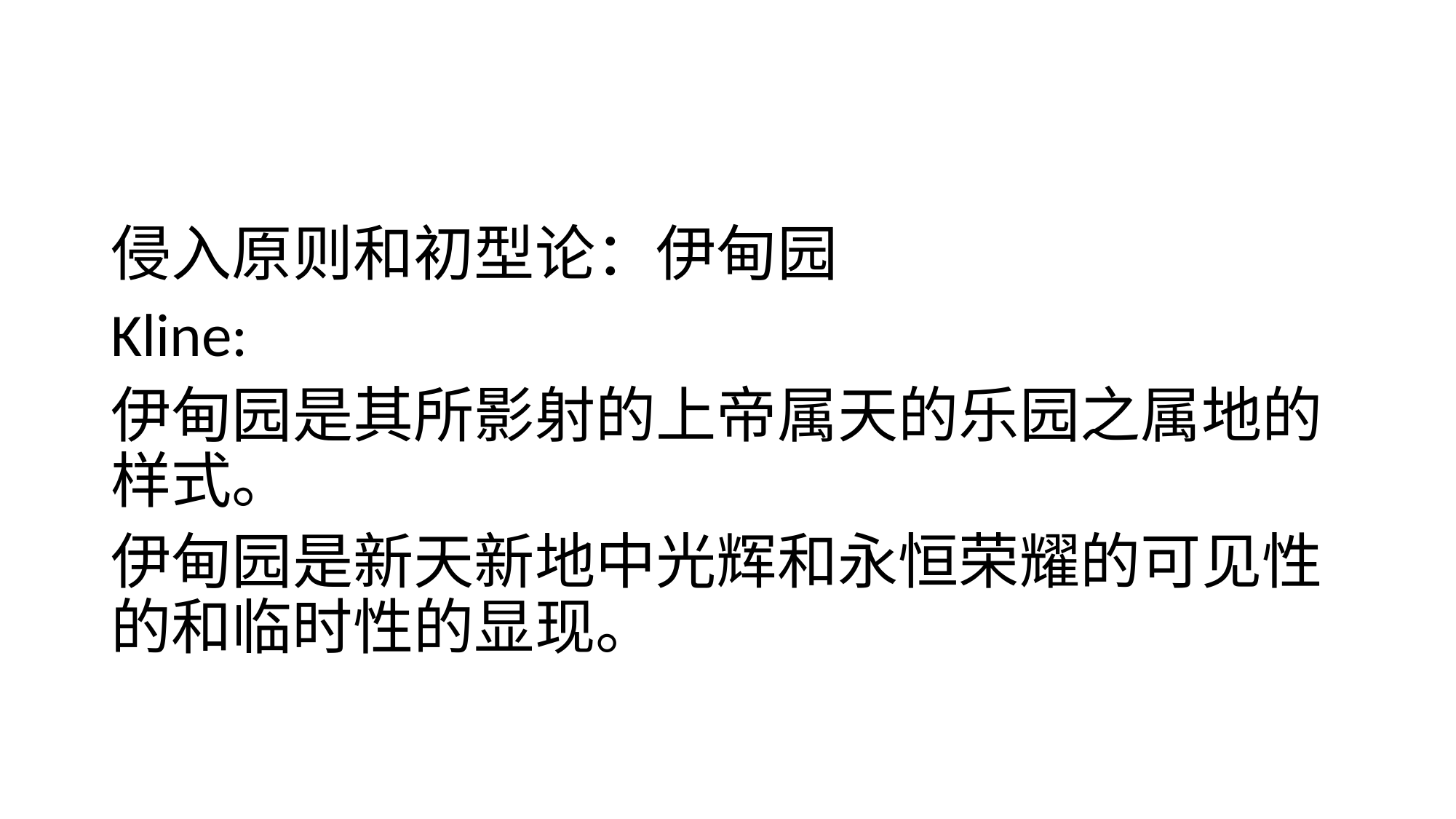

#
侵入原则和初型论：伊甸园
Kline:
伊甸园是其所影射的上帝属天的乐园之属地的样式。
伊甸园是新天新地中光辉和永恒荣耀的可见性的和临时性的显现。